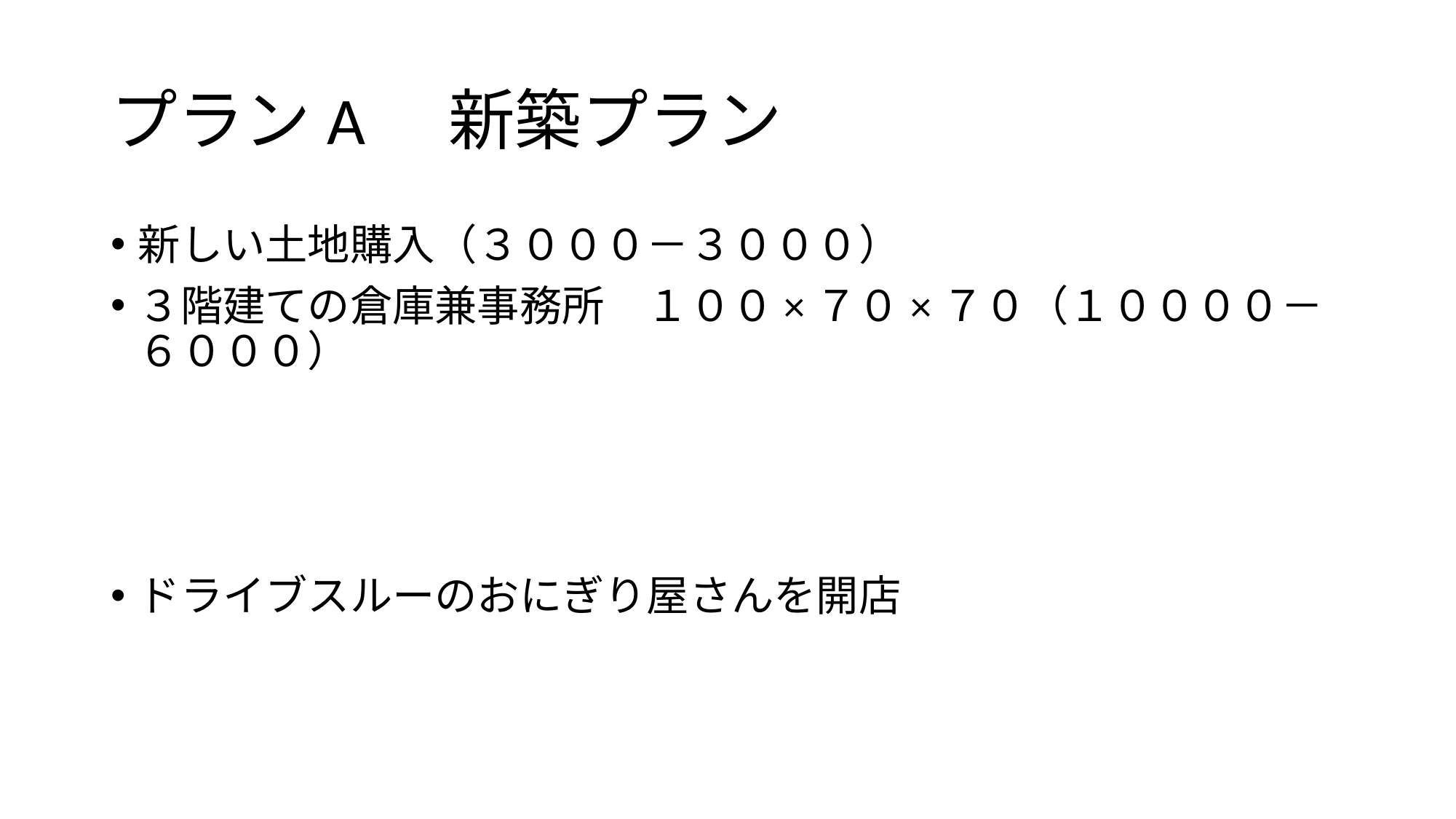

# プランA　新築プラン
新しい土地購入（３０００－３０００）
３階建ての倉庫兼事務所　１００×７０×７０（１００００－６０００）

ドライブスルーのおにぎり屋さんを開店